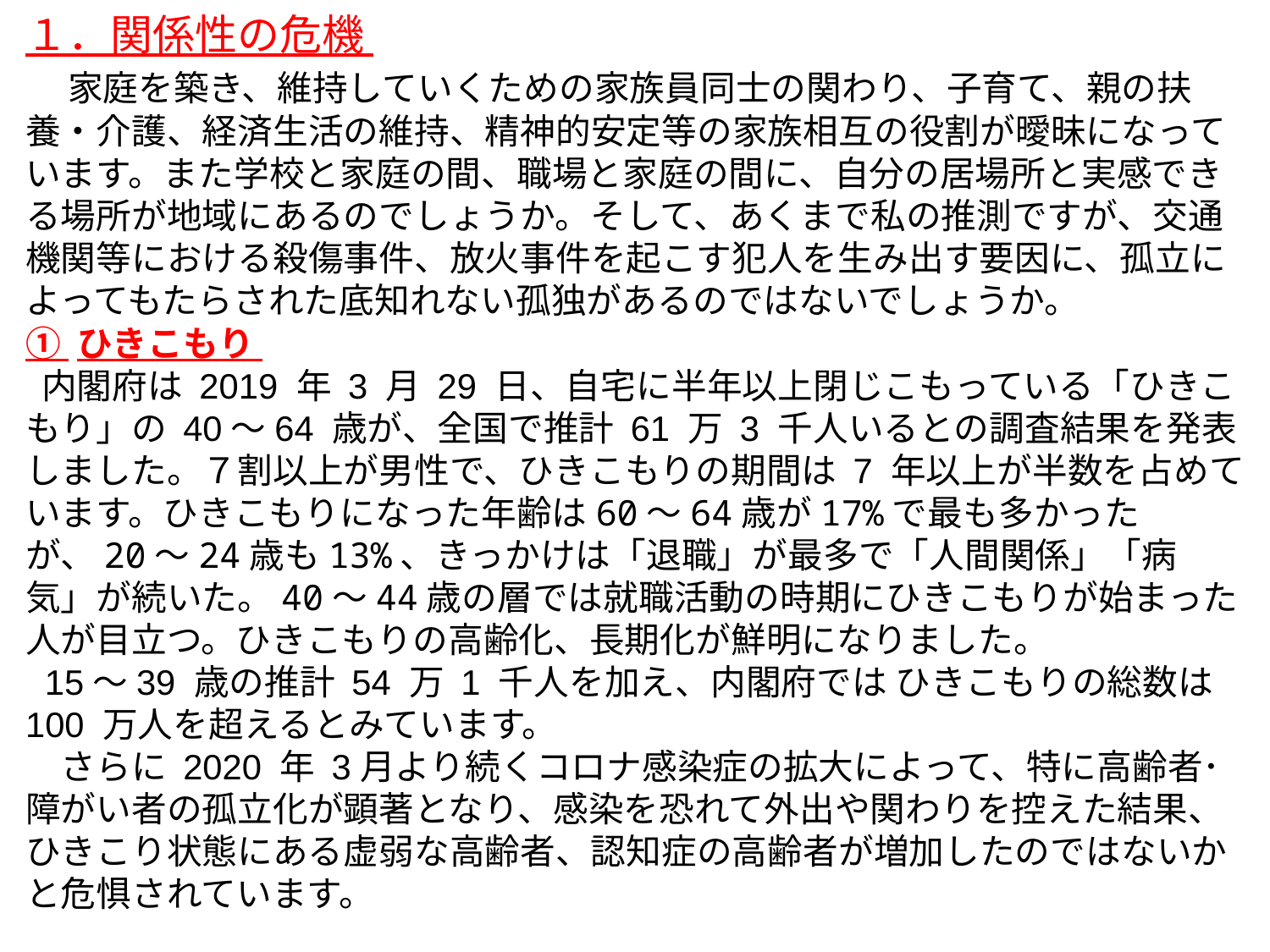

１．関係性の危機
　家庭を築き、維持していくための家族員同士の関わり、子育て、親の扶養・介護、経済生活の維持、精神的安定等の家族相互の役割が曖昧になっています。また学校と家庭の間、職場と家庭の間に、自分の居場所と実感できる場所が地域にあるのでしょうか。そして、あくまで私の推測ですが、交通機関等における殺傷事件、放火事件を起こす犯人を生み出す要因に、孤立によってもたらされた底知れない孤独があるのではないでしょうか。
① ひきこもり
 内閣府は 2019 年 3 月 29 日、自宅に半年以上閉じこもっている「ひきこもり」の 40～64 歳が、全国で推計 61 万 3 千人いるとの調査結果を発表しました。７割以上が男性で、ひきこもりの期間は 7 年以上が半数を占めています。ひきこもりになった年齢は60～64歳が17%で最も多かったが、20～24歳も13%、きっかけは「退職」が最多で「人間関係」「病気」が続いた。40～44歳の層では就職活動の時期にひきこもりが始まった人が目立つ。ひきこもりの高齢化、長期化が鮮明になりました。
  15～39 歳の推計 54 万 1 千人を加え、内閣府では ひきこもりの総数は 100 万人を超えるとみています。
　さらに 2020 年 3月より続くコロナ感染症の拡大によって、特に高齢者･障がい者の孤立化が顕著となり、感染を恐れて外出や関わりを控えた結果、ひきこり状態にある虚弱な高齢者、認知症の高齢者が増加したのではないかと危惧されています。